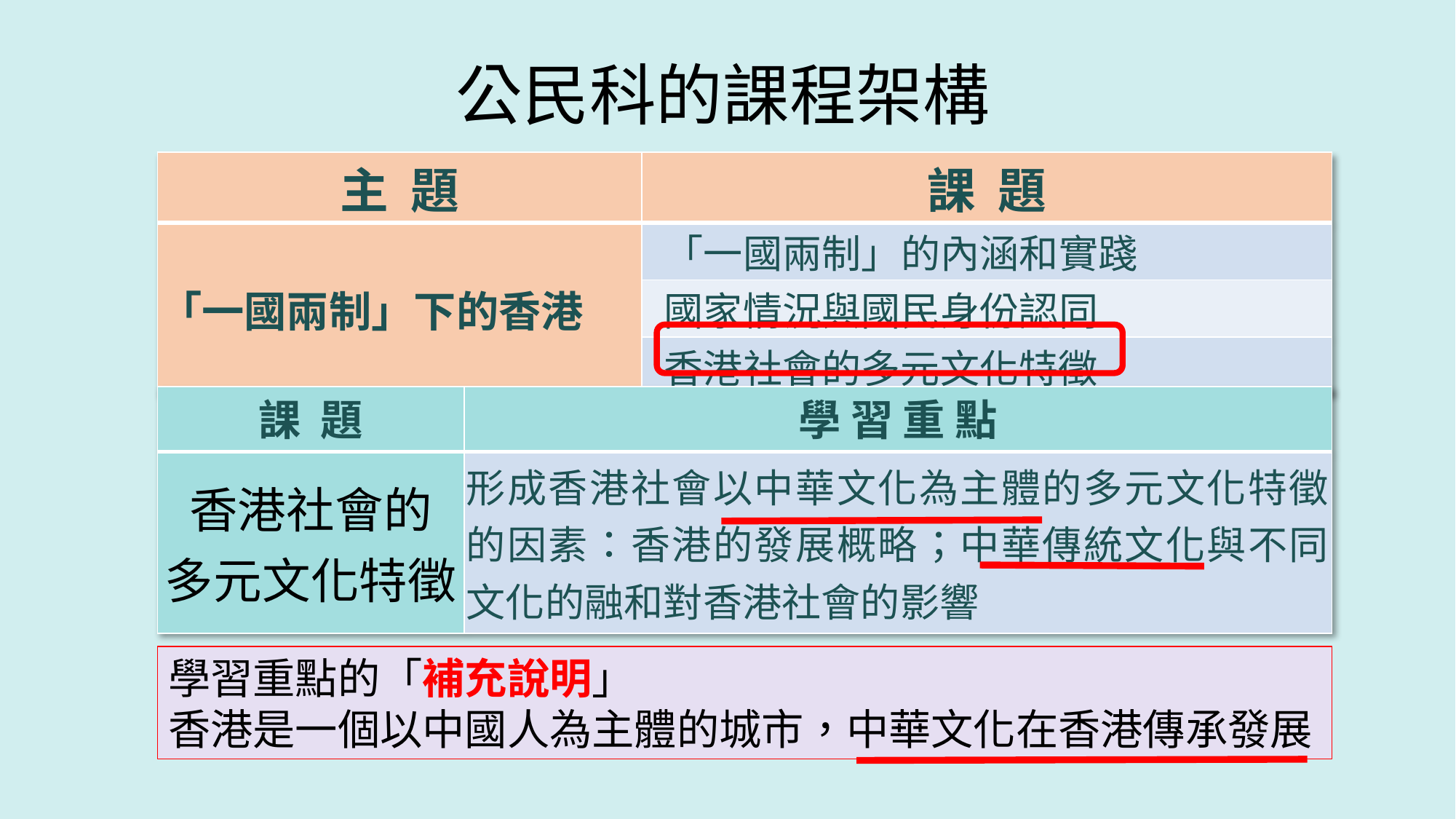

公民科的課程架構
| 主 題 | 課 題 |
| --- | --- |
| 「一國兩制」下的香港 | 「一國兩制」的內涵和實踐 |
|  | 國家情況與國民身份認同 |
|  | 香港社會的多元文化特徵 |

| 課 題 | 學 習 重 點 |
| --- | --- |
| 香港社會的 多元文化特徵 | 形成香港社會以中華文化為主體的多元文化特徵的因素：香港的發展概略；中華傳統文化與不同文化的融和對香港社會的影響 |
學習重點的「補充說明」
香港是一個以中國人為主體的城市，中華文化在香港傳承發展